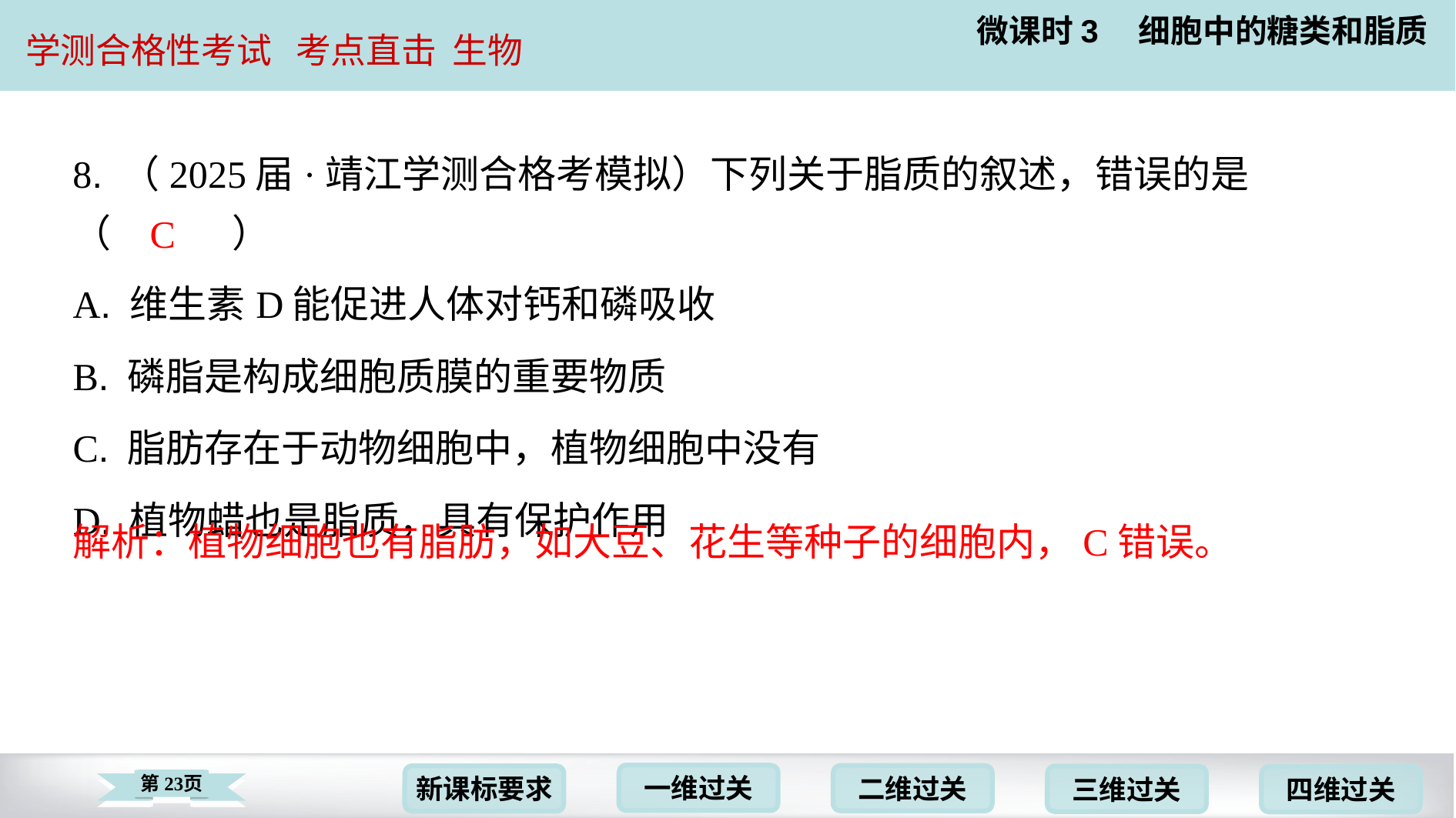

8. （2025届·靖江学测合格考模拟）下列关于脂质的叙述，错误的是
（　C　）
C
| A. 维生素D能促进人体对钙和磷吸收 |
| --- |
| B. 磷脂是构成细胞质膜的重要物质 |
| C. 脂肪存在于动物细胞中，植物细胞中没有 |
| D. 植物蜡也是脂质，具有保护作用 |
解析：植物细胞也有脂肪，如大豆、花生等种子的细胞内，C错误。